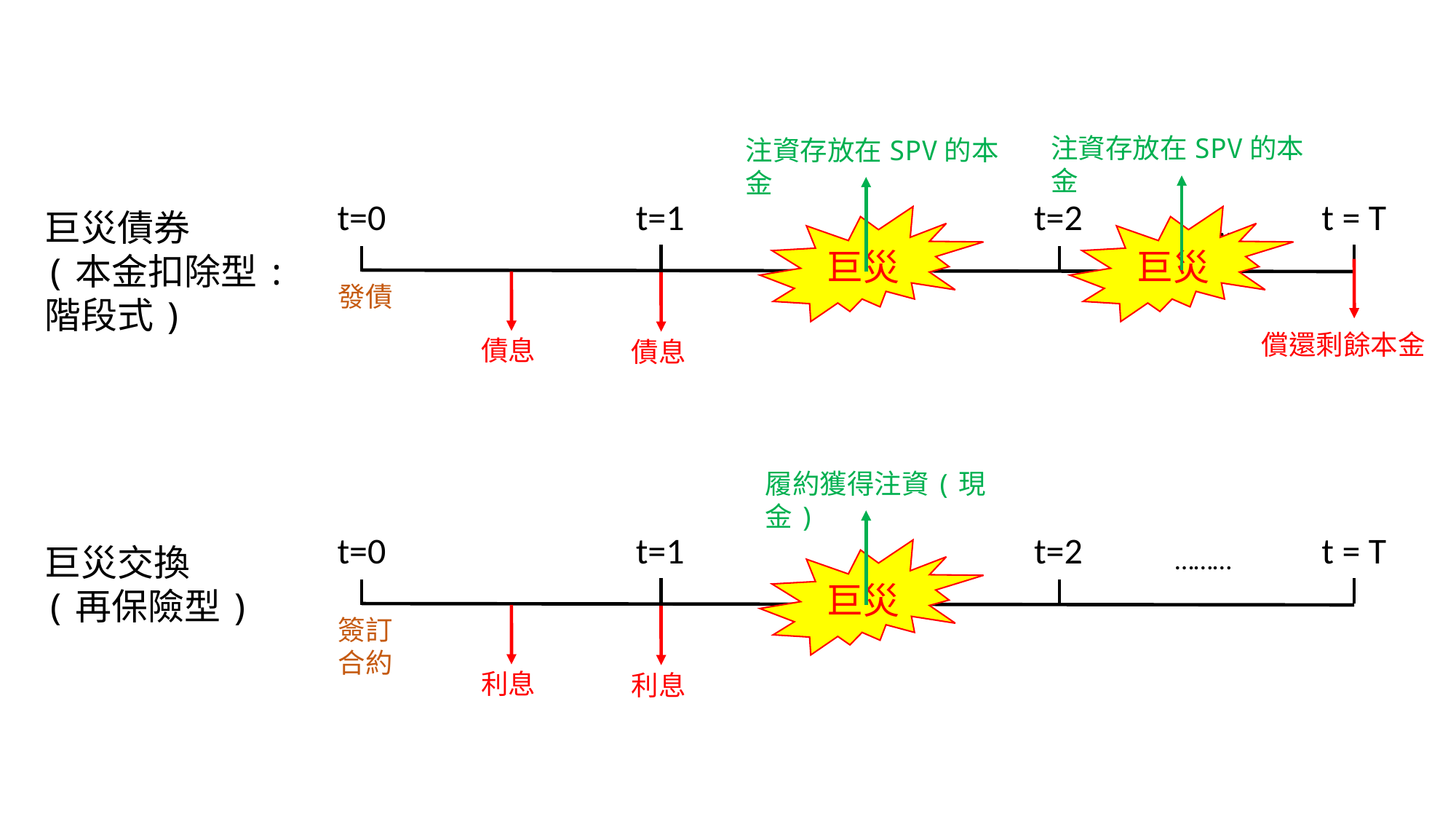

注資存放在SPV的本金
巨災
注資存放在SPV的本金
t=0
t=1
t=2
t = T
………
巨災
債息
發債
債息
巨災債券
(本金扣除型:
階段式)
償還剩餘本金
履約獲得注資(現金)
t=0
t=1
t=2
t = T
………
巨災
利息
簽訂合約
利息
巨災交換
(再保險型)